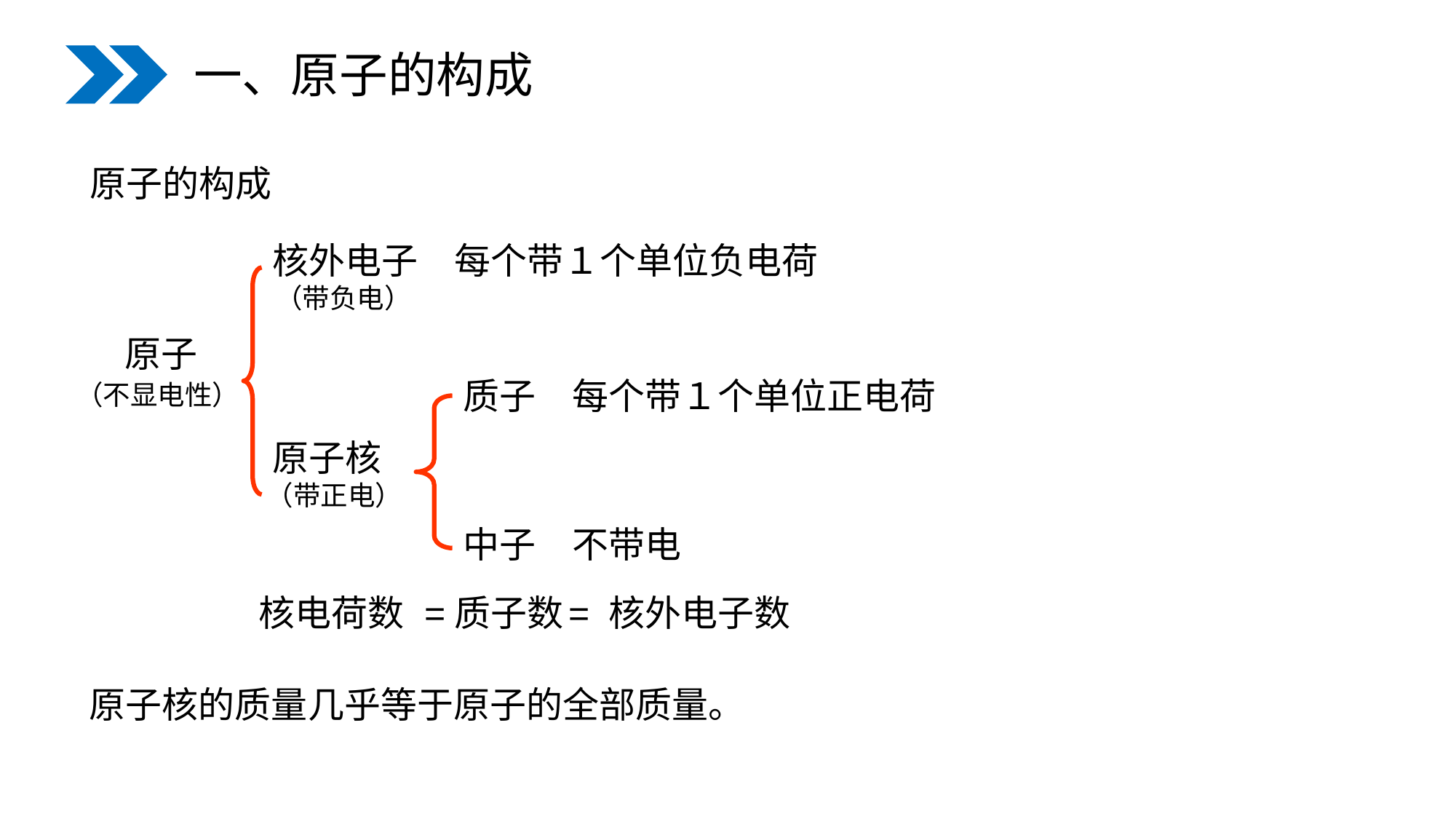

一、原子的构成
原子的构成
核外电子　每个带１个单位负电荷

（带负电）
原子
质子　每个带１个单位正电荷
（不显电性）

原子核
（带正电）
中子　不带电
核电荷数
= 核外电子数
 =质子数
原子核的质量几乎等于原子的全部质量。